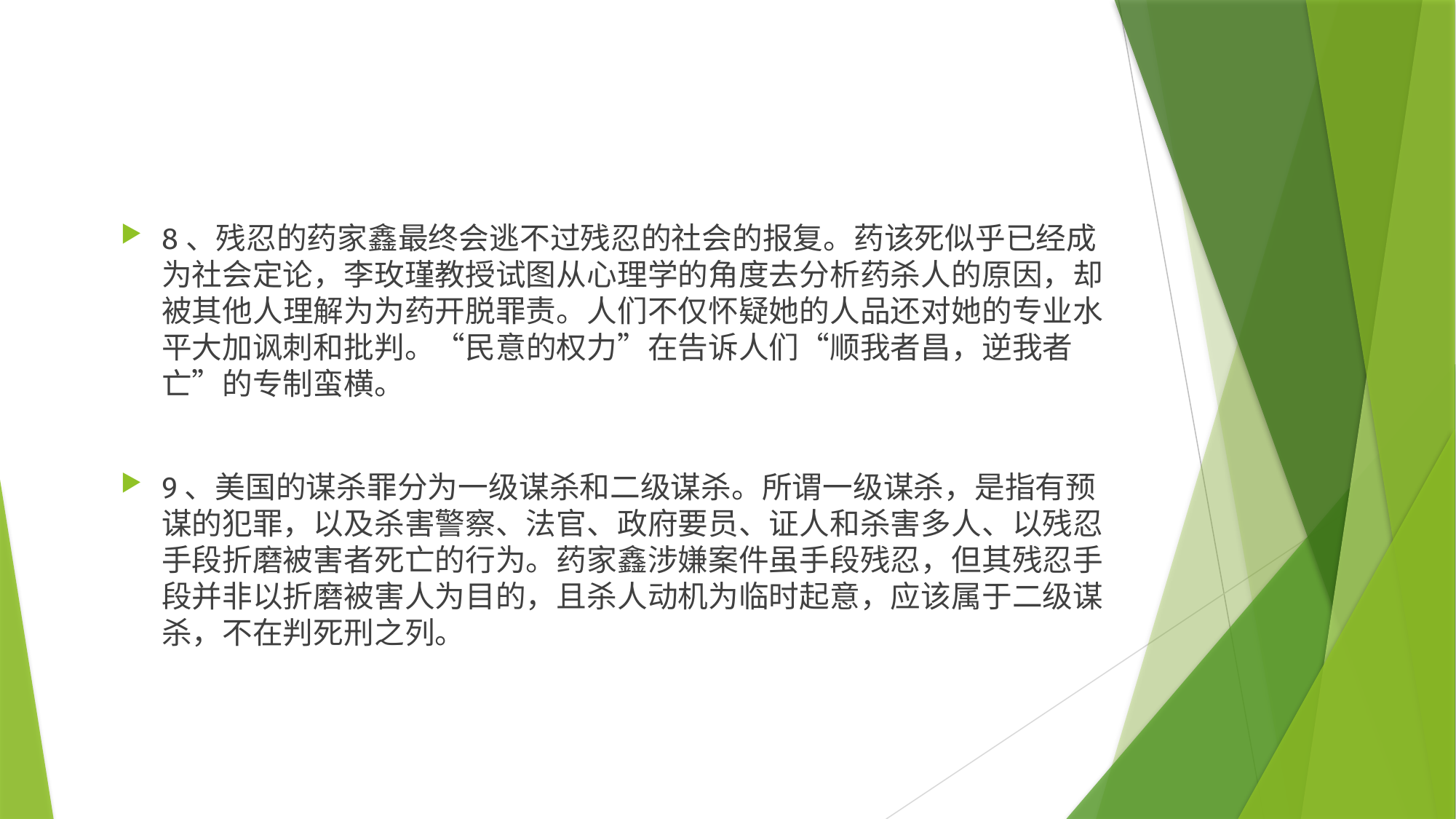

8、残忍的药家鑫最终会逃不过残忍的社会的报复。药该死似乎已经成为社会定论，李玫瑾教授试图从心理学的角度去分析药杀人的原因，却被其他人理解为为药开脱罪责。人们不仅怀疑她的人品还对她的专业水平大加讽刺和批判。“民意的权力”在告诉人们“顺我者昌，逆我者亡”的专制蛮横。

9、美国的谋杀罪分为一级谋杀和二级谋杀。所谓一级谋杀，是指有预谋的犯罪，以及杀害警察、法官、政府要员、证人和杀害多人、以残忍手段折磨被害者死亡的行为。药家鑫涉嫌案件虽手段残忍，但其残忍手段并非以折磨被害人为目的，且杀人动机为临时起意，应该属于二级谋杀，不在判死刑之列。